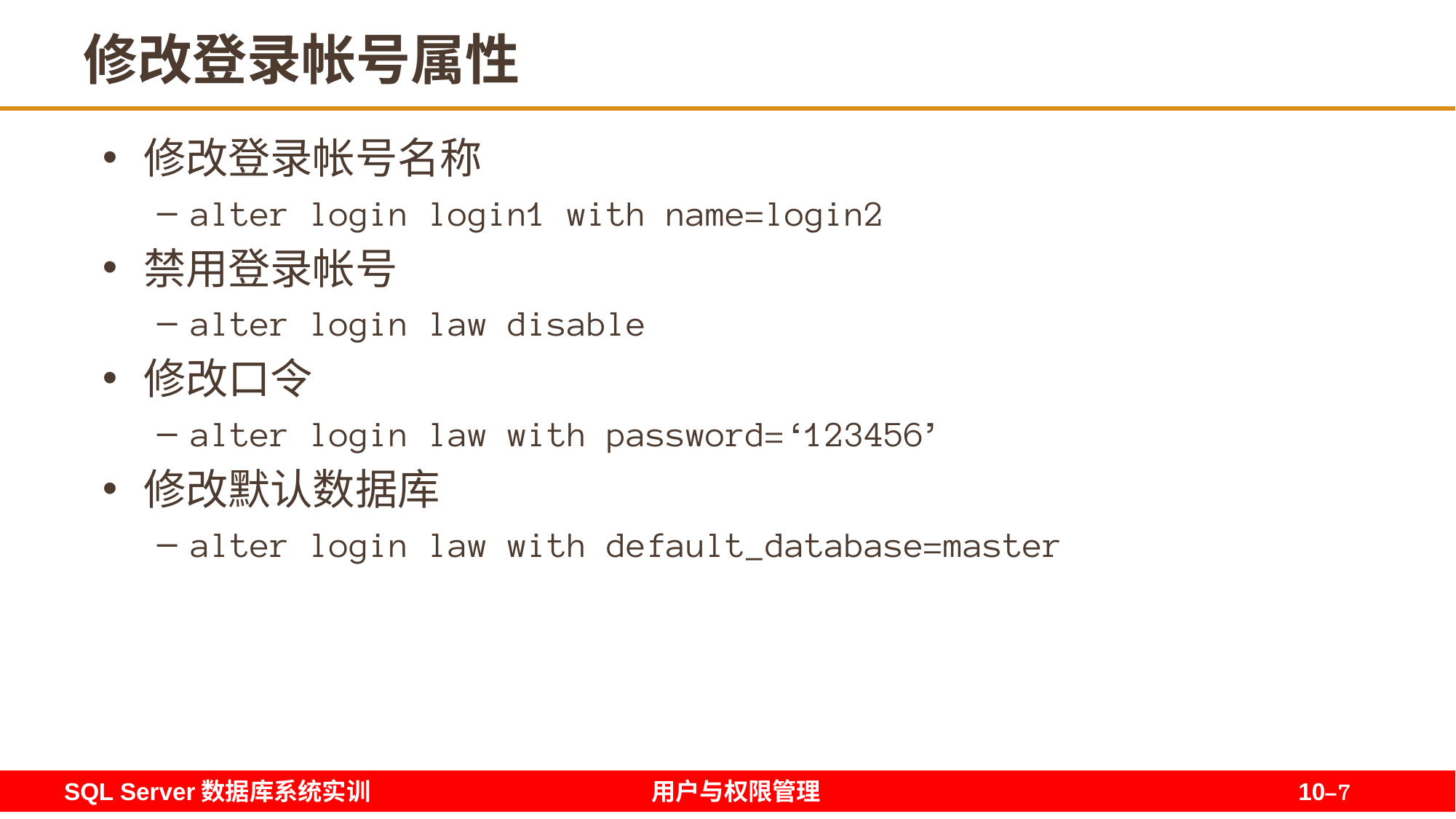

7
# 修改登录帐号属性
修改登录帐号名称
alter login login1 with name=login2
禁用登录帐号
alter login law disable
修改口令
alter login law with password=‘123456’
修改默认数据库
alter login law with default_database=master